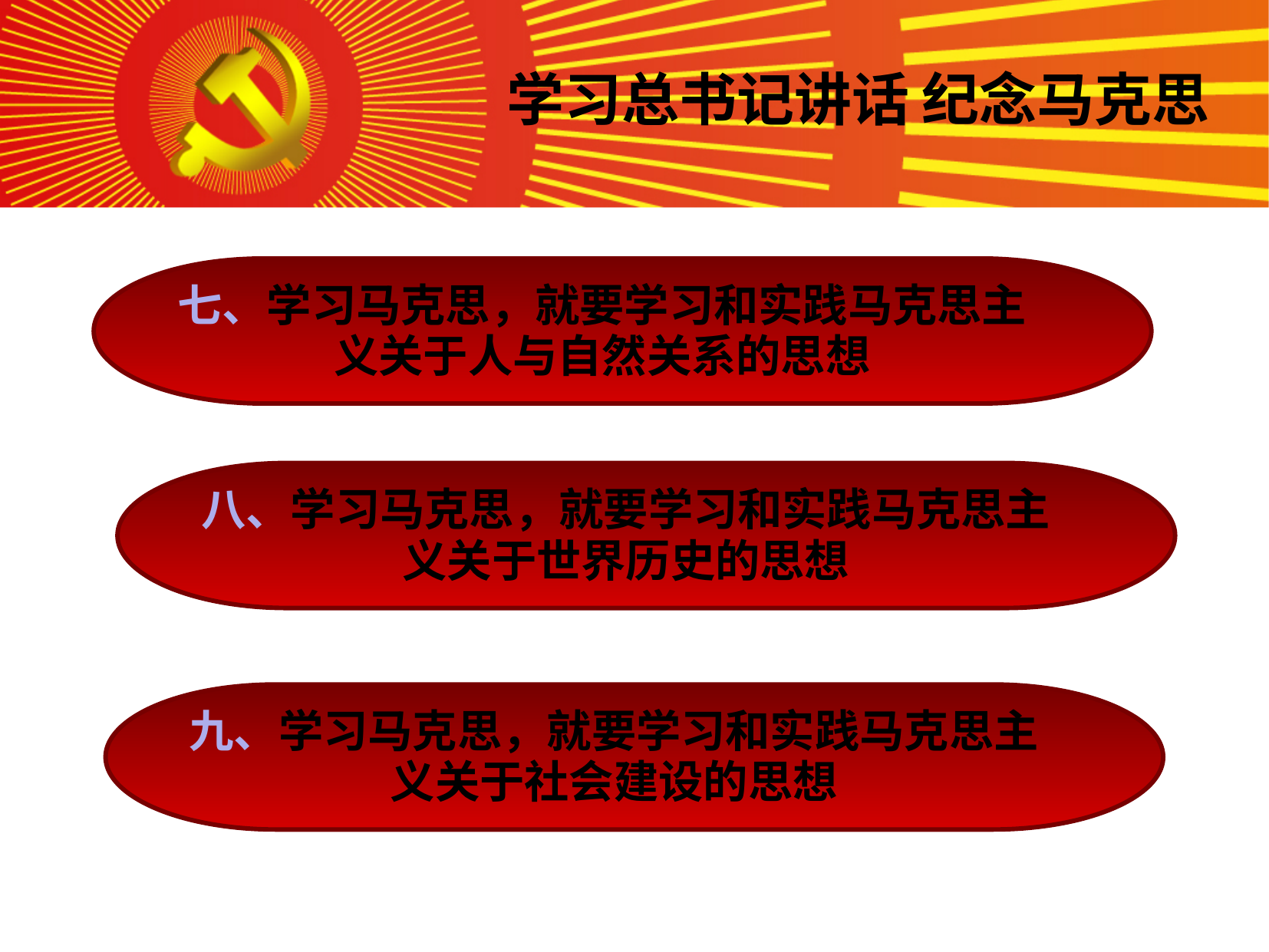

学习总书记讲话 纪念马克思
七、学习马克思，就要学习和实践马克思主义关于人与自然关系的思想
八、学习马克思，就要学习和实践马克思主义关于世界历史的思想
九、学习马克思，就要学习和实践马克思主义关于社会建设的思想